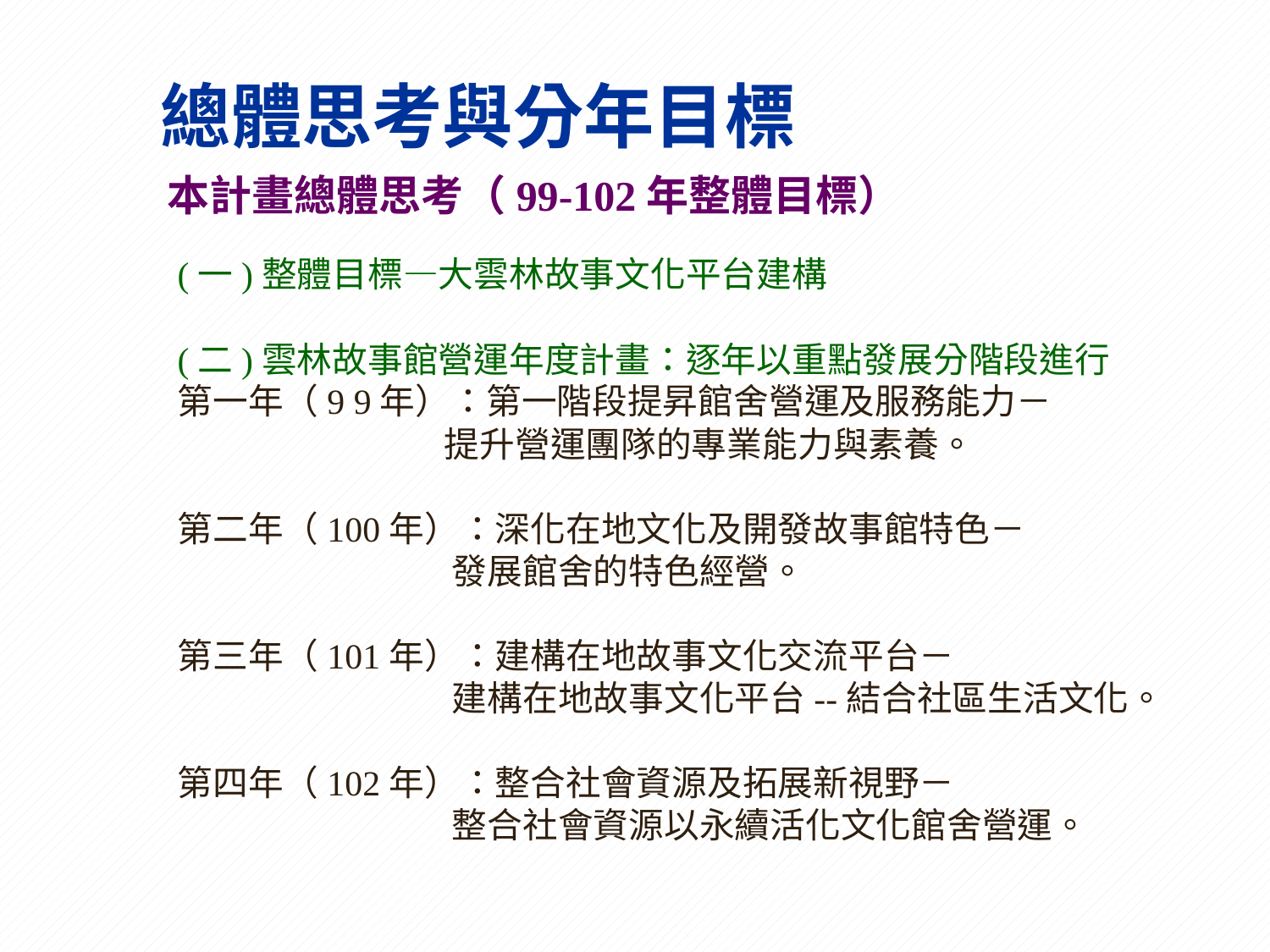

# 總體思考與分年目標
本計畫總體思考（99-102年整體目標）
(一)整體目標—大雲林故事文化平台建構

(二)雲林故事館營運年度計畫：逐年以重點發展分階段進行
第一年（9 9年）：第一階段提昇館舍營運及服務能力－
                                 提升營運團隊的專業能力與素養。

第二年（100年）：深化在地文化及開發故事館特色－
                                  發展館舍的特色經營。

第三年（101年）：建構在地故事文化交流平台－
                                  建構在地故事文化平台--結合社區生活文化。

第四年（102年）：整合社會資源及拓展新視野－
                                  整合社會資源以永續活化文化館舍營運。